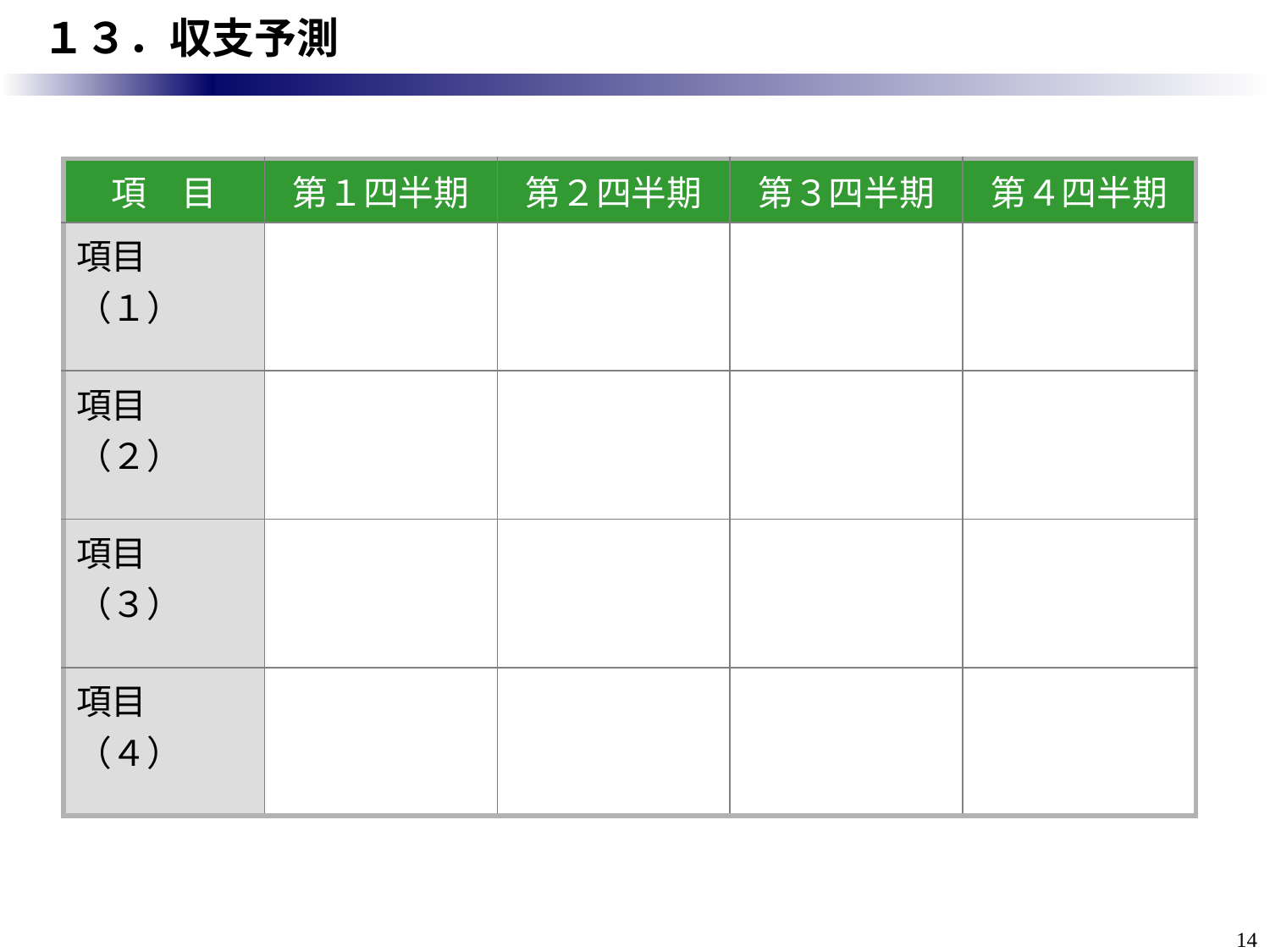

# １３．収支予測
| 項　目 | 第１四半期 | 第２四半期 | 第３四半期 | 第４四半期 |
| --- | --- | --- | --- | --- |
| 項目（１） |  |  |  |  |
| 項目（２） |  |  |  |  |
| 項目（３） |  |  |  |  |
| 項目（４） |  |  |  |  |
14